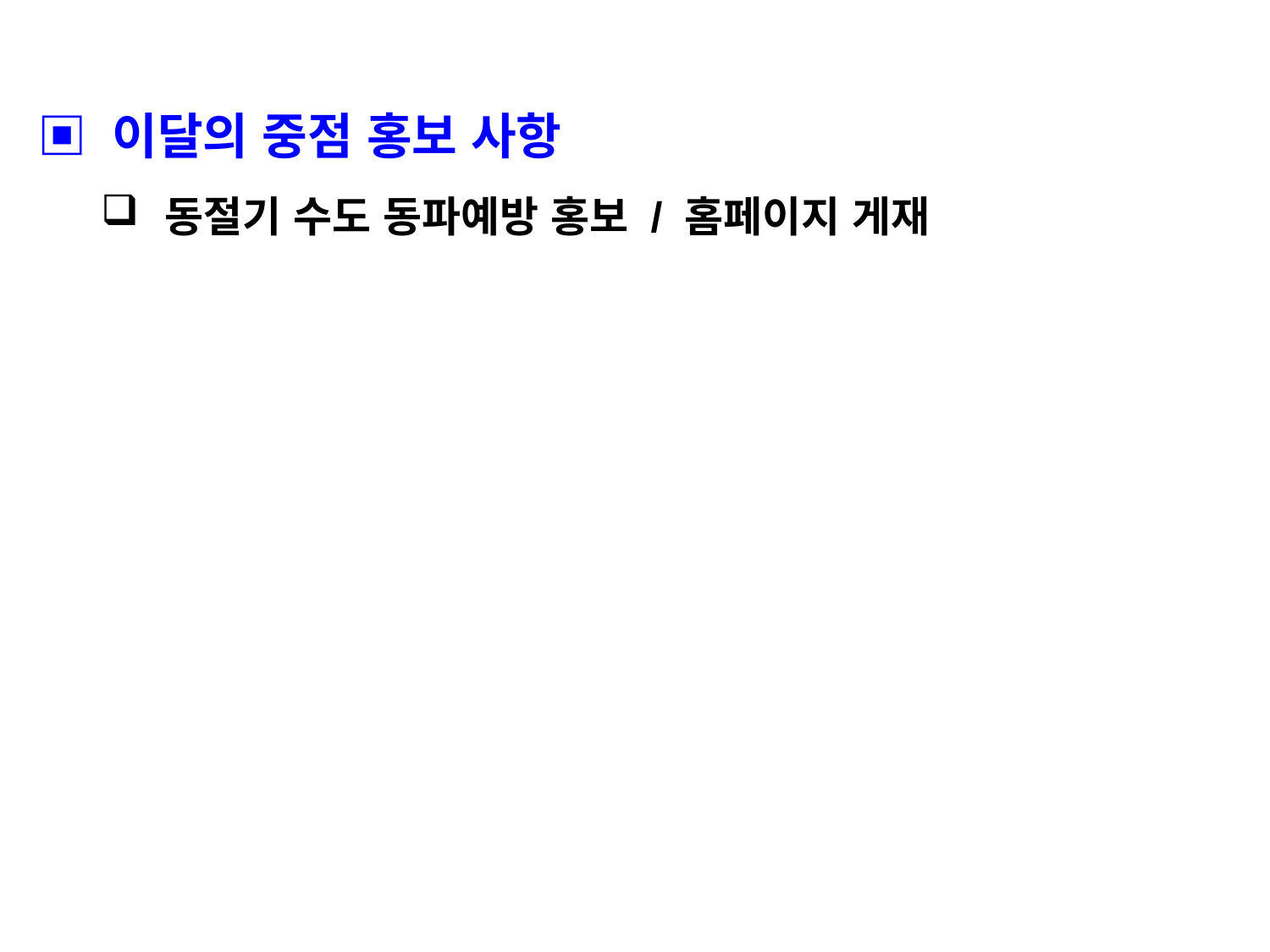

▣ 이달의 중점 홍보 사항
동절기 수도 동파예방 홍보 / 홈페이지 게재